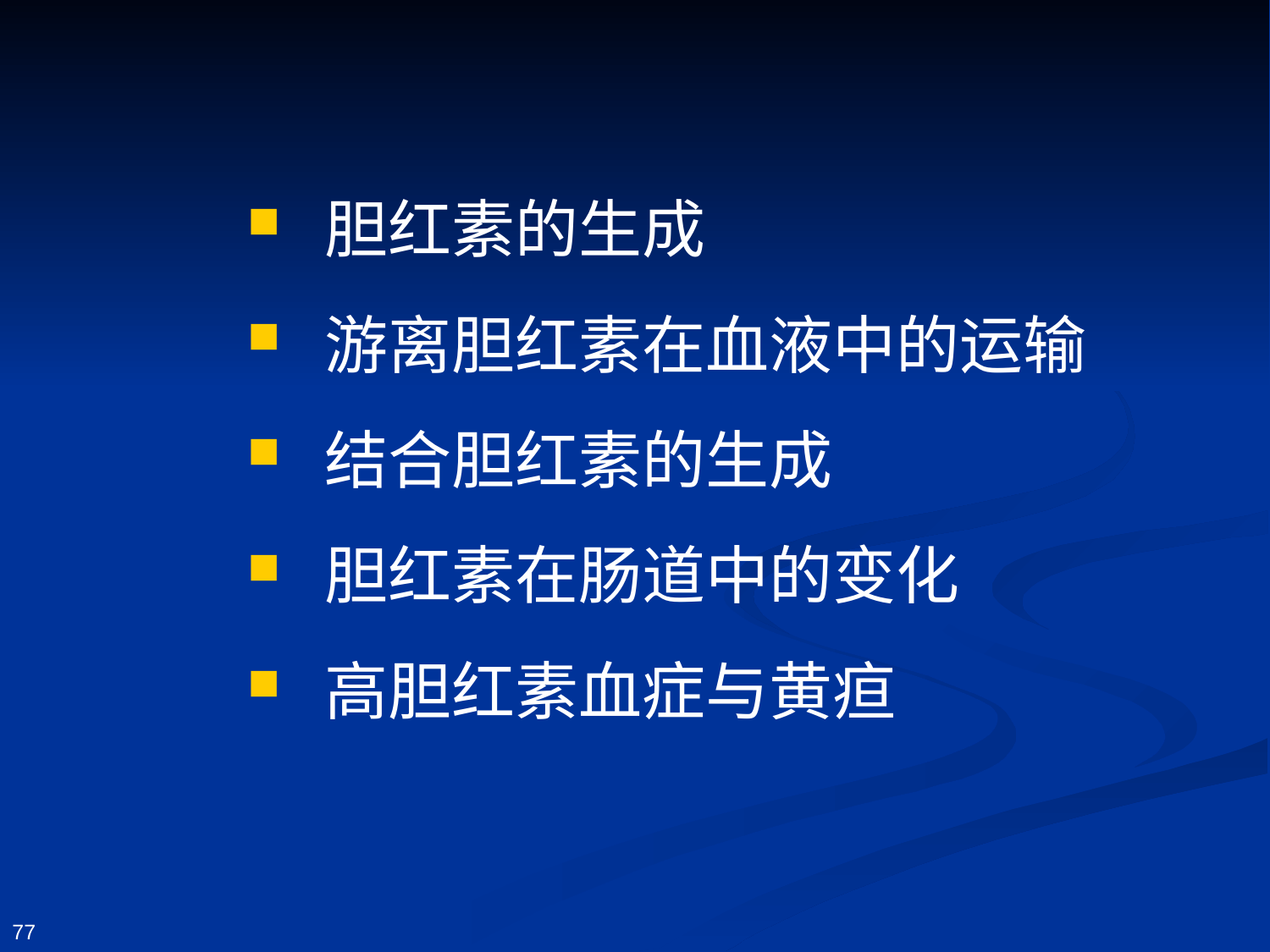

胆红素的生成
 游离胆红素在血液中的运输
 结合胆红素的生成
 胆红素在肠道中的变化
 高胆红素血症与黄疸
77